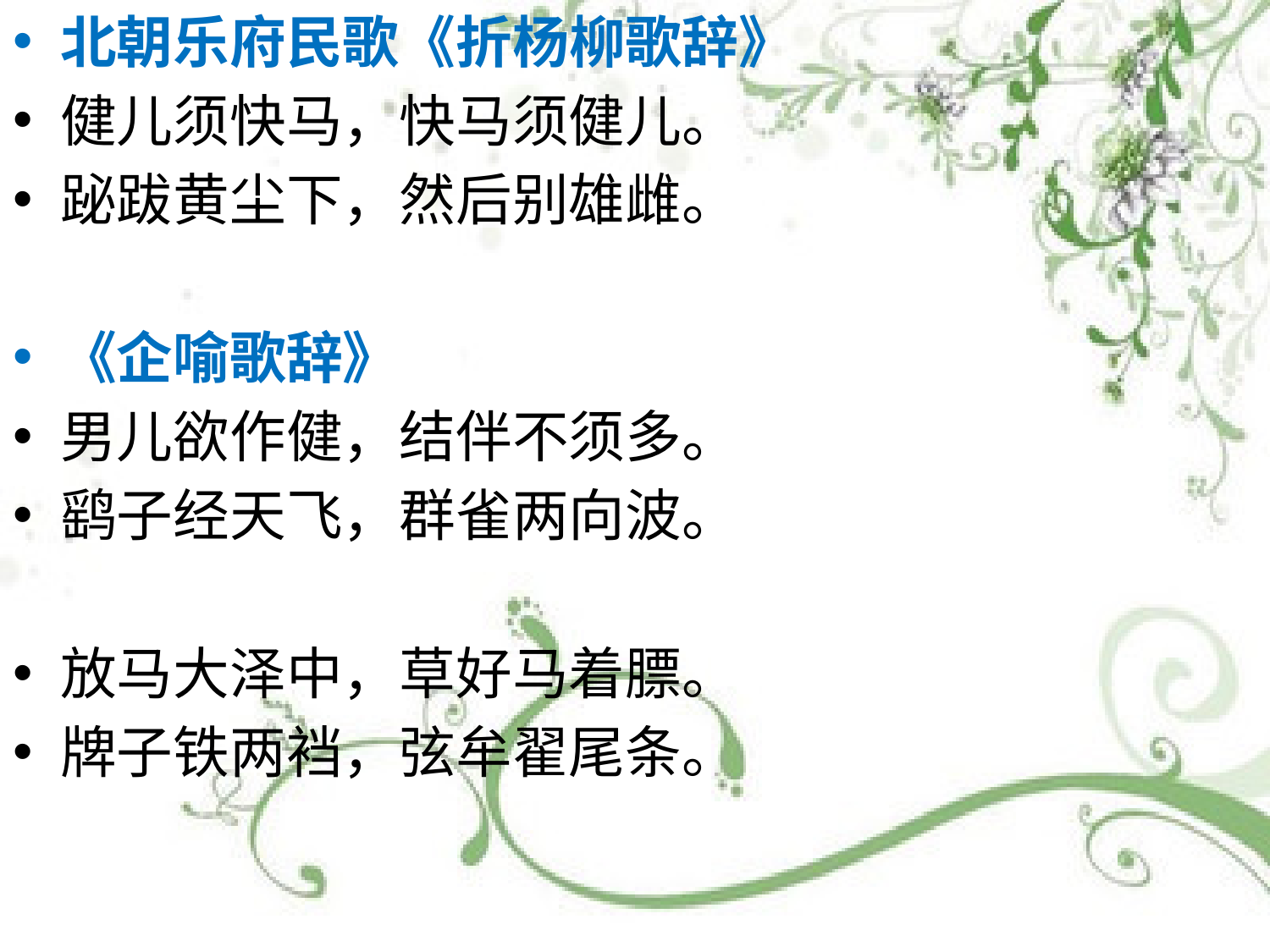

北朝乐府民歌《折杨柳歌辞》
健儿须快马，快马须健儿。
䟤跋黄尘下，然后别雄雌。

《企喻歌辞》
男儿欲作健，结伴不须多。
鹞子经天飞，群雀两向波。

放马大泽中，草好马着膘。
牌子铁两裆，弦牟翟尾条。